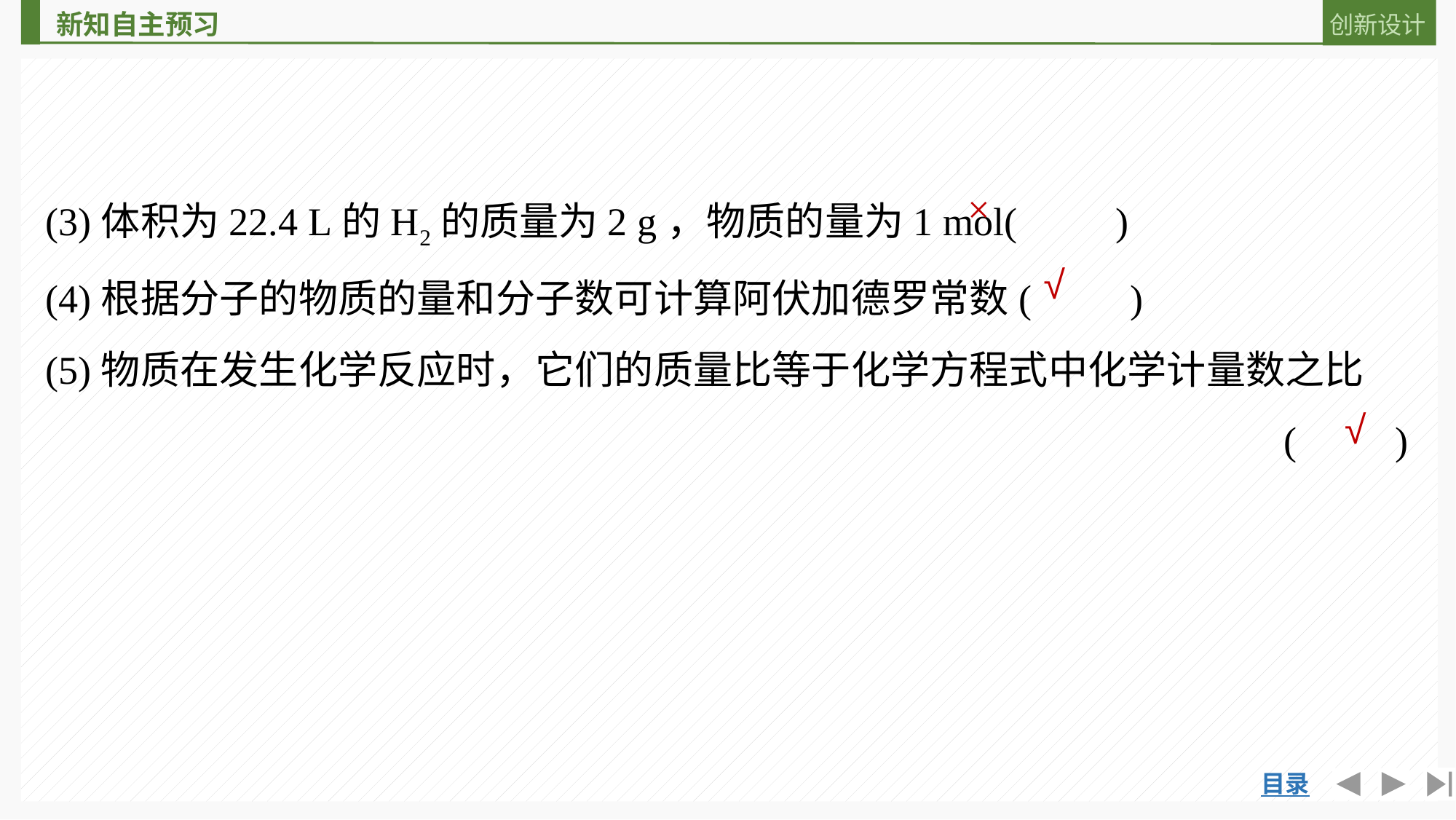

(3)体积为22.4 L的H2的质量为2 g，物质的量为1 mol(　　)
(4)根据分子的物质的量和分子数可计算阿伏加德罗常数(　　)
(5)物质在发生化学反应时，它们的质量比等于化学方程式中化学计量数之比
(　　)
×
√
√